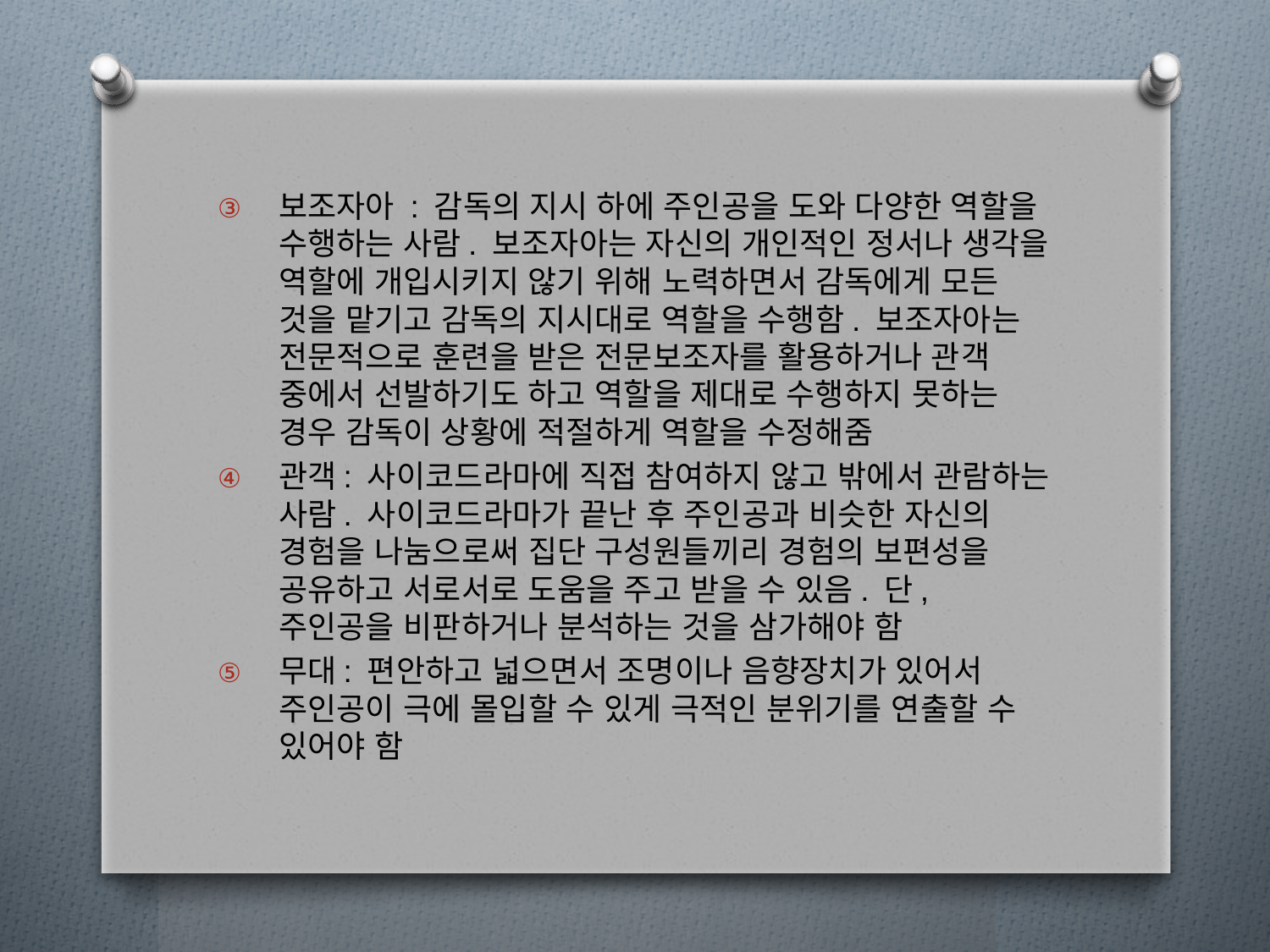

보조자아 : 감독의 지시 하에 주인공을 도와 다양한 역할을 수행하는 사람. 보조자아는 자신의 개인적인 정서나 생각을 역할에 개입시키지 않기 위해 노력하면서 감독에게 모든 것을 맡기고 감독의 지시대로 역할을 수행함. 보조자아는 전문적으로 훈련을 받은 전문보조자를 활용하거나 관객 중에서 선발하기도 하고 역할을 제대로 수행하지 못하는 경우 감독이 상황에 적절하게 역할을 수정해줌
관객: 사이코드라마에 직접 참여하지 않고 밖에서 관람하는 사람. 사이코드라마가 끝난 후 주인공과 비슷한 자신의 경험을 나눔으로써 집단 구성원들끼리 경험의 보편성을 공유하고 서로서로 도움을 주고 받을 수 있음. 단, 주인공을 비판하거나 분석하는 것을 삼가해야 함
무대: 편안하고 넓으면서 조명이나 음향장치가 있어서 주인공이 극에 몰입할 수 있게 극적인 분위기를 연출할 수 있어야 함